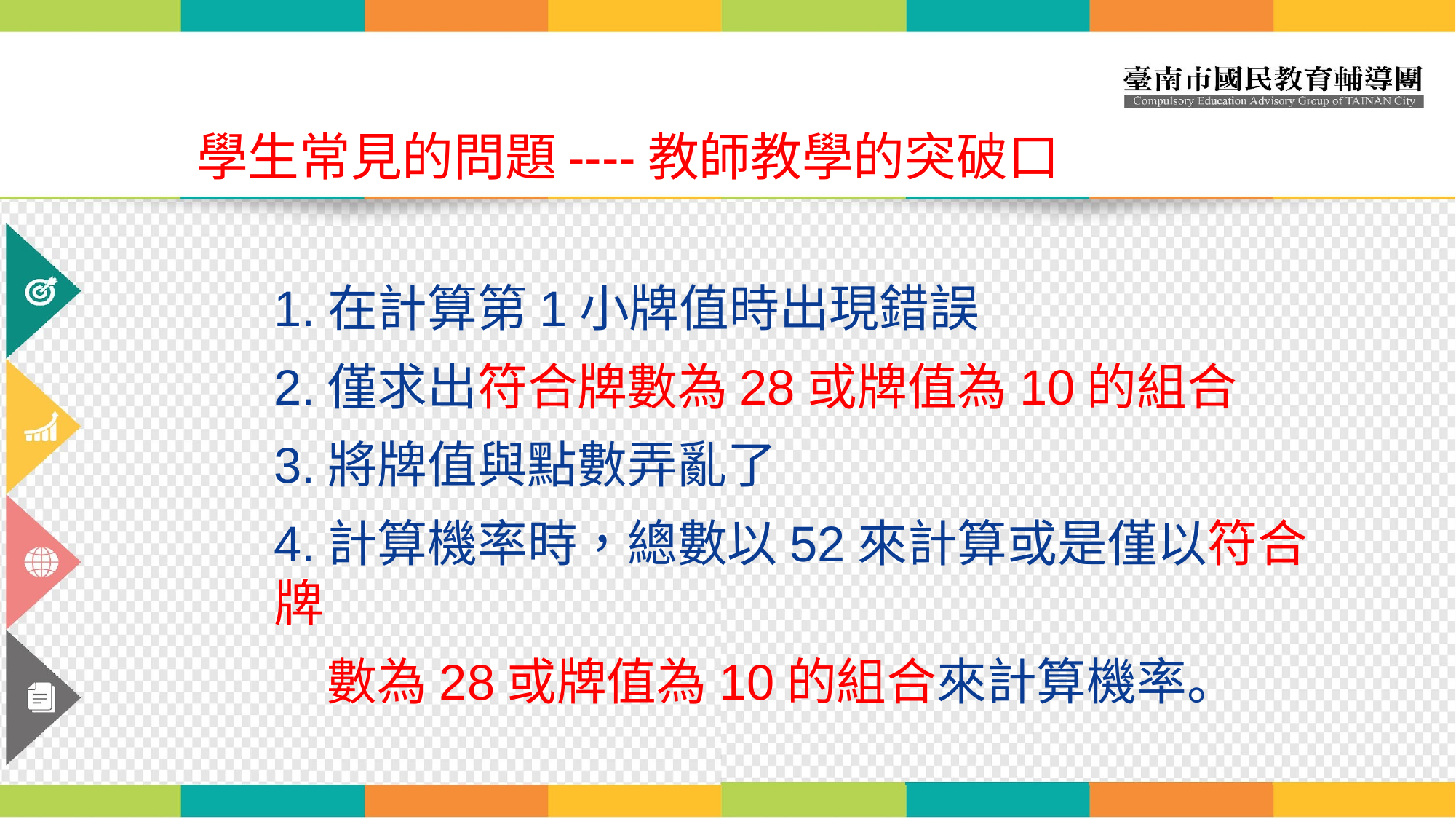

學生常見的問題----教師教學的突破口
1.在計算第1小牌值時出現錯誤
2.僅求出符合牌數為28或牌值為10的組合
3.將牌值與點數弄亂了
4.計算機率時，總數以52來計算或是僅以符合牌
   數為28或牌值為10的組合來計算機率。